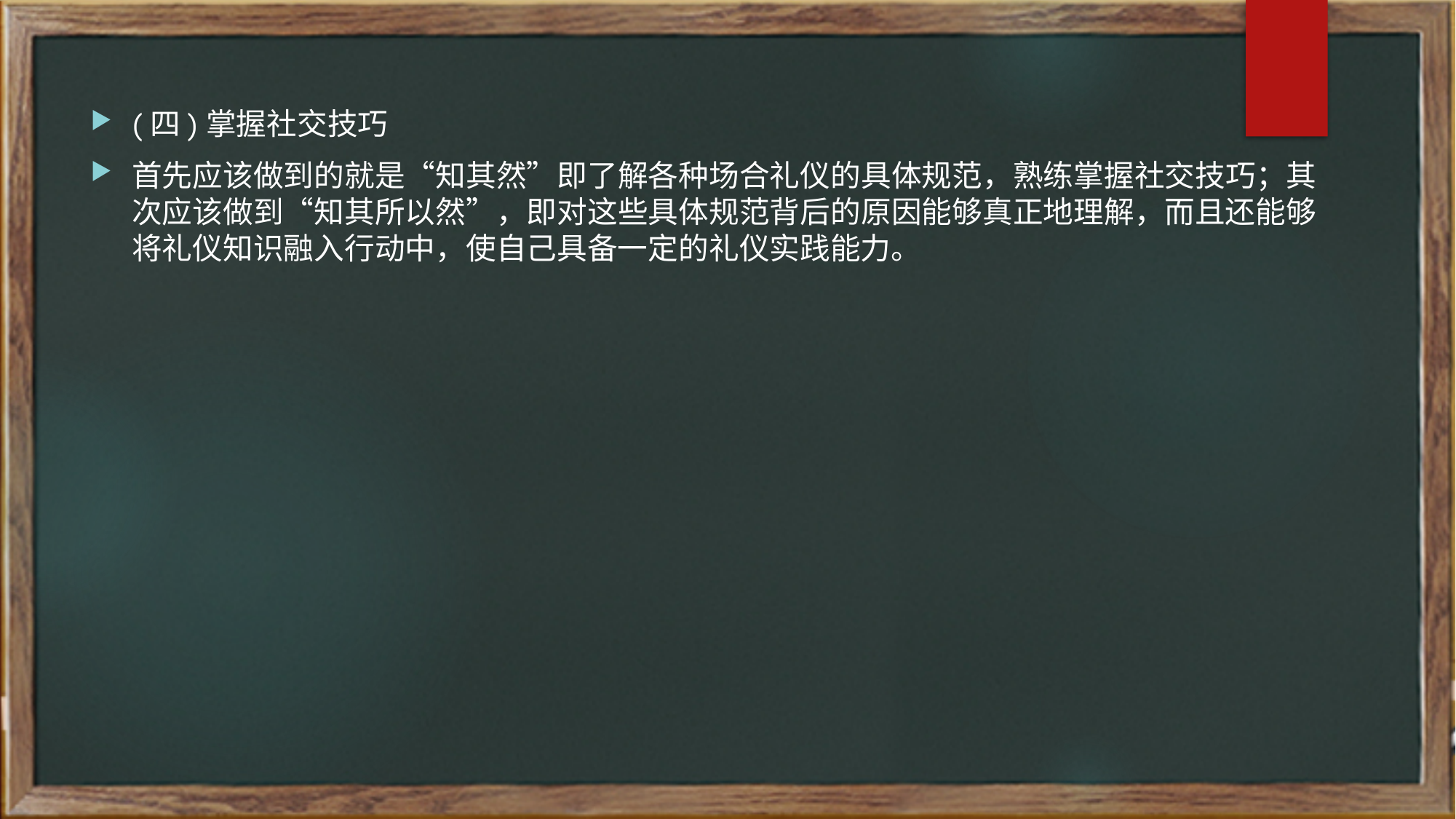

(四)掌握社交技巧
首先应该做到的就是“知其然”即了解各种场合礼仪的具体规范，熟练掌握社交技巧；其次应该做到“知其所以然”，即对这些具体规范背后的原因能够真正地理解，而且还能够将礼仪知识融入行动中，使自己具备一定的礼仪实践能力。